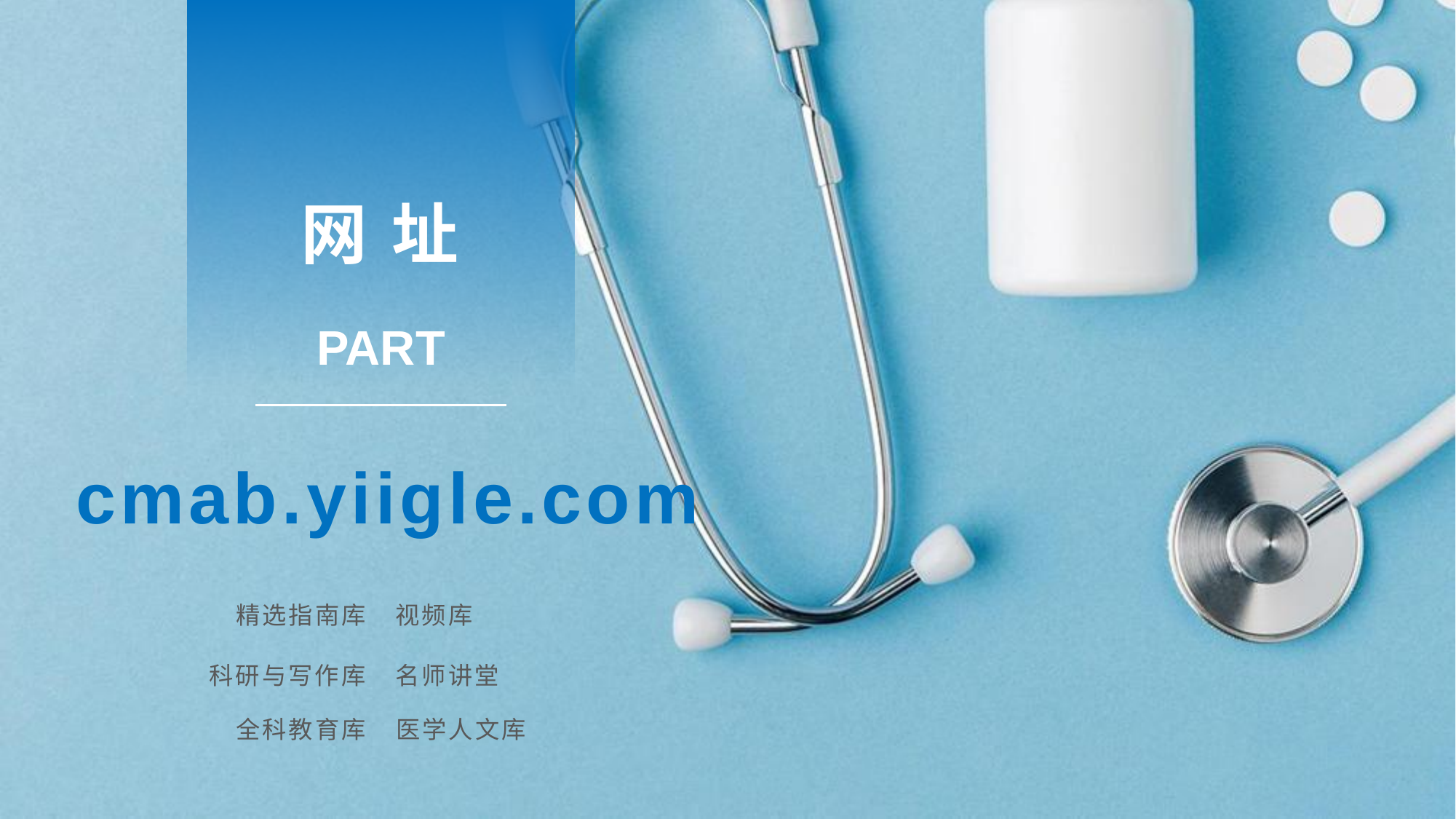

网 址
PART
# cmab.yiigle.com
精选指南库
视频库
科研与写作库
名师讲堂
全科教育库
医学人文库